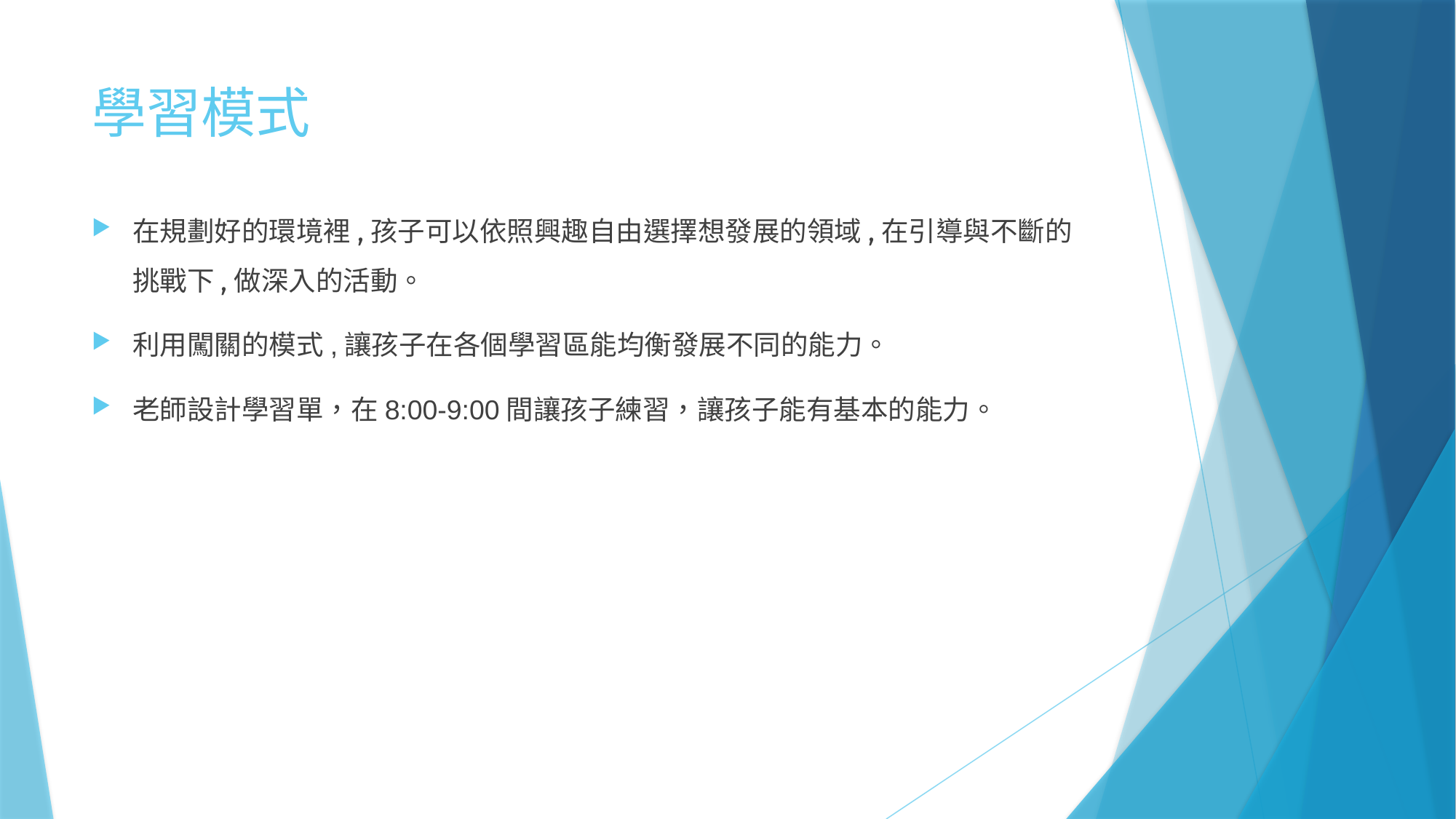

# 學習模式
在規劃好的環境裡,孩子可以依照興趣自由選擇想發展的領域,在引導與不斷的挑戰下,做深入的活動。
利用闖關的模式,讓孩子在各個學習區能均衡發展不同的能力。
老師設計學習單，在8:00-9:00間讓孩子練習，讓孩子能有基本的能力。